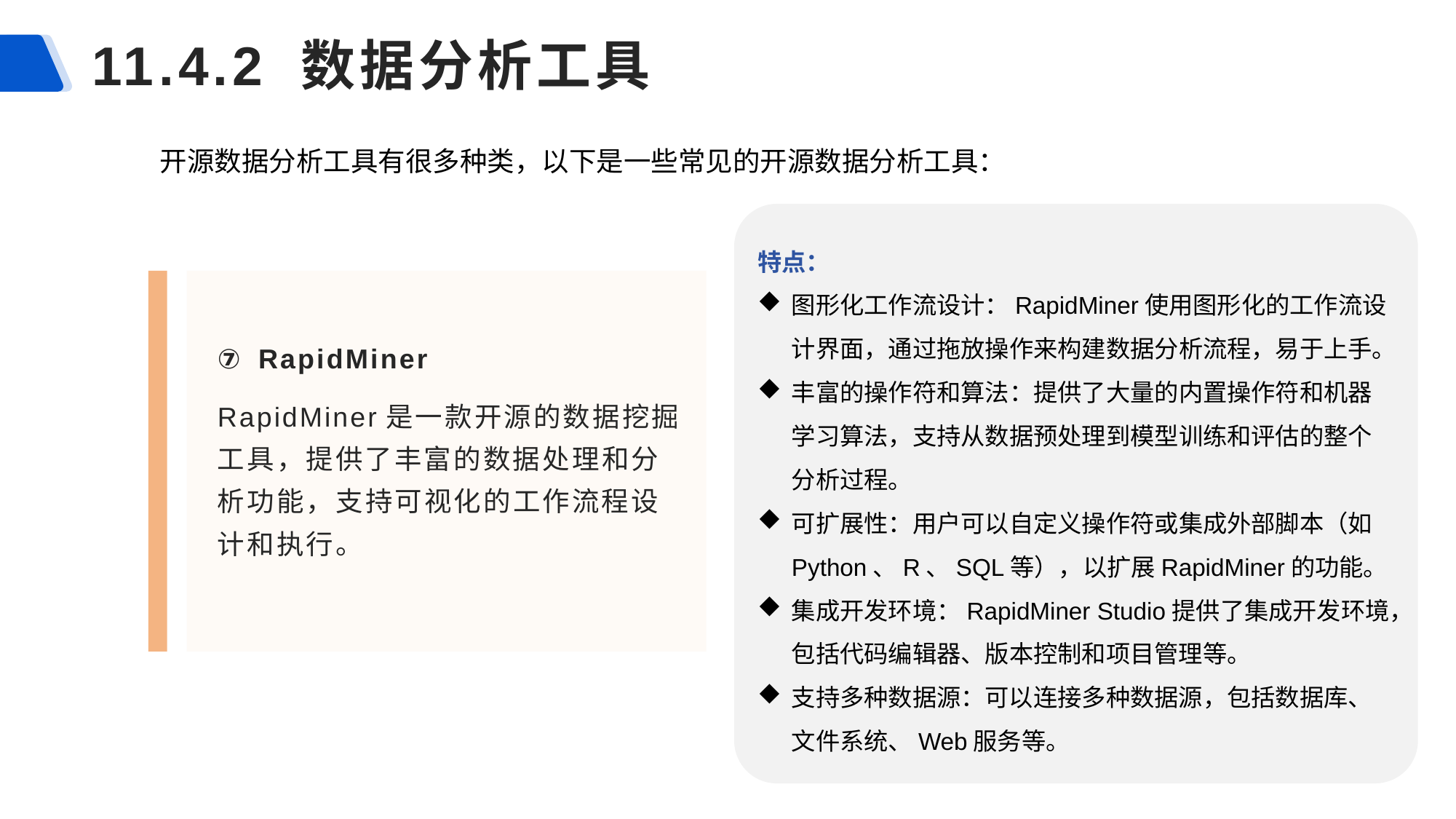

# 11.4.2 数据分析工具
开源数据分析工具有很多种类，以下是一些常见的开源数据分析工具：
特点：
图形化工作流设计：RapidMiner使用图形化的工作流设计界面，通过拖放操作来构建数据分析流程，易于上手。
丰富的操作符和算法：提供了大量的内置操作符和机器学习算法，支持从数据预处理到模型训练和评估的整个分析过程。
可扩展性：用户可以自定义操作符或集成外部脚本（如Python、R、SQL等），以扩展RapidMiner的功能。
集成开发环境：RapidMiner Studio提供了集成开发环境，包括代码编辑器、版本控制和项目管理等。
支持多种数据源：可以连接多种数据源，包括数据库、文件系统、Web服务等。

RapidMiner
RapidMiner是一款开源的数据挖掘工具，提供了丰富的数据处理和分析功能，支持可视化的工作流程设计和执行。